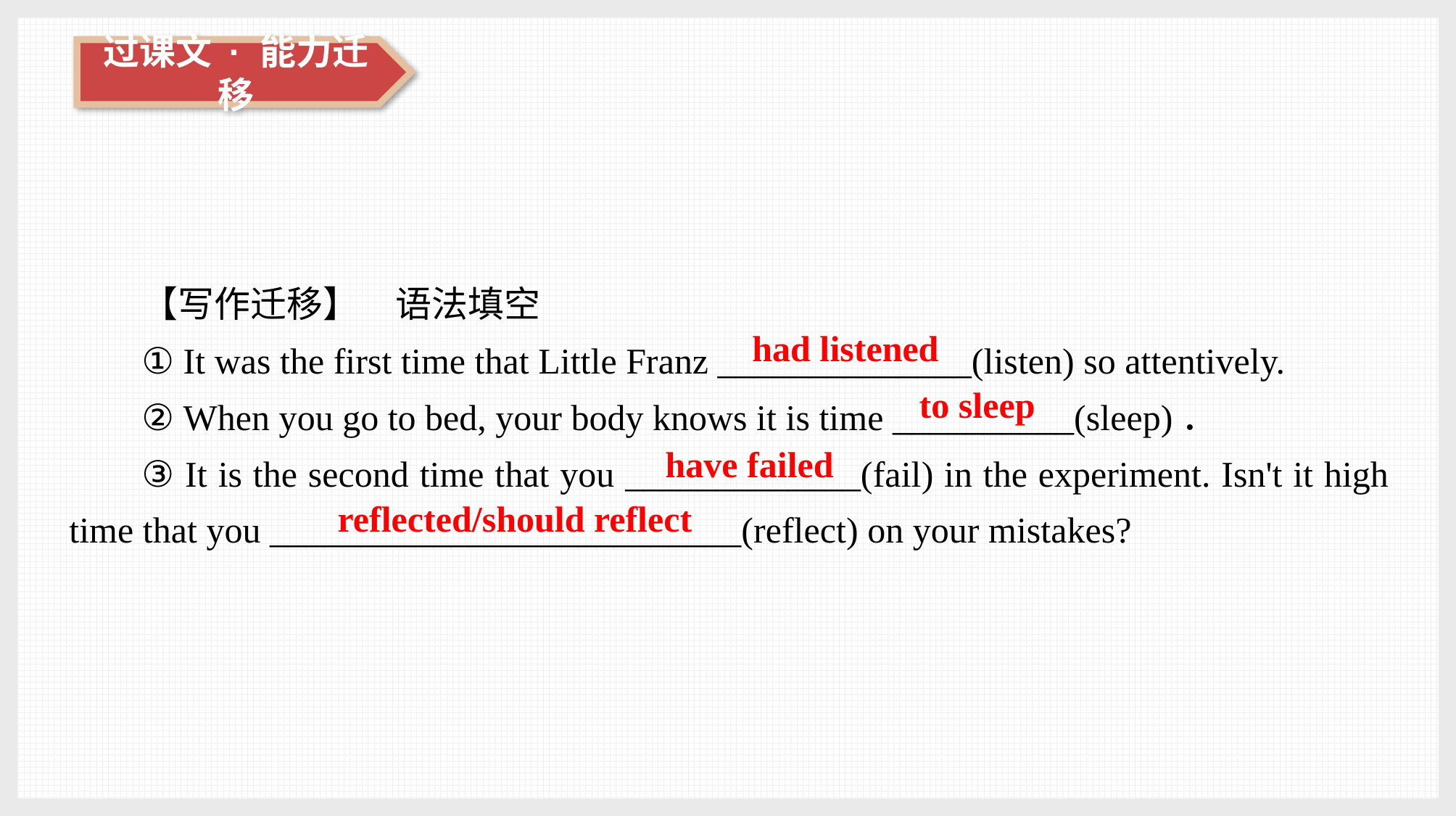

【写作迁移】　语法填空
① It was the first time that Little Franz ______________(listen) so attentively.
② When you go to bed, your body knows it is time __________(sleep)．
③ It is the second time that you _____________(fail) in the experiment. Isn't it high time that you __________________________(reflect) on your mistakes?
had listened
to sleep
have failed
reflected/should reflect